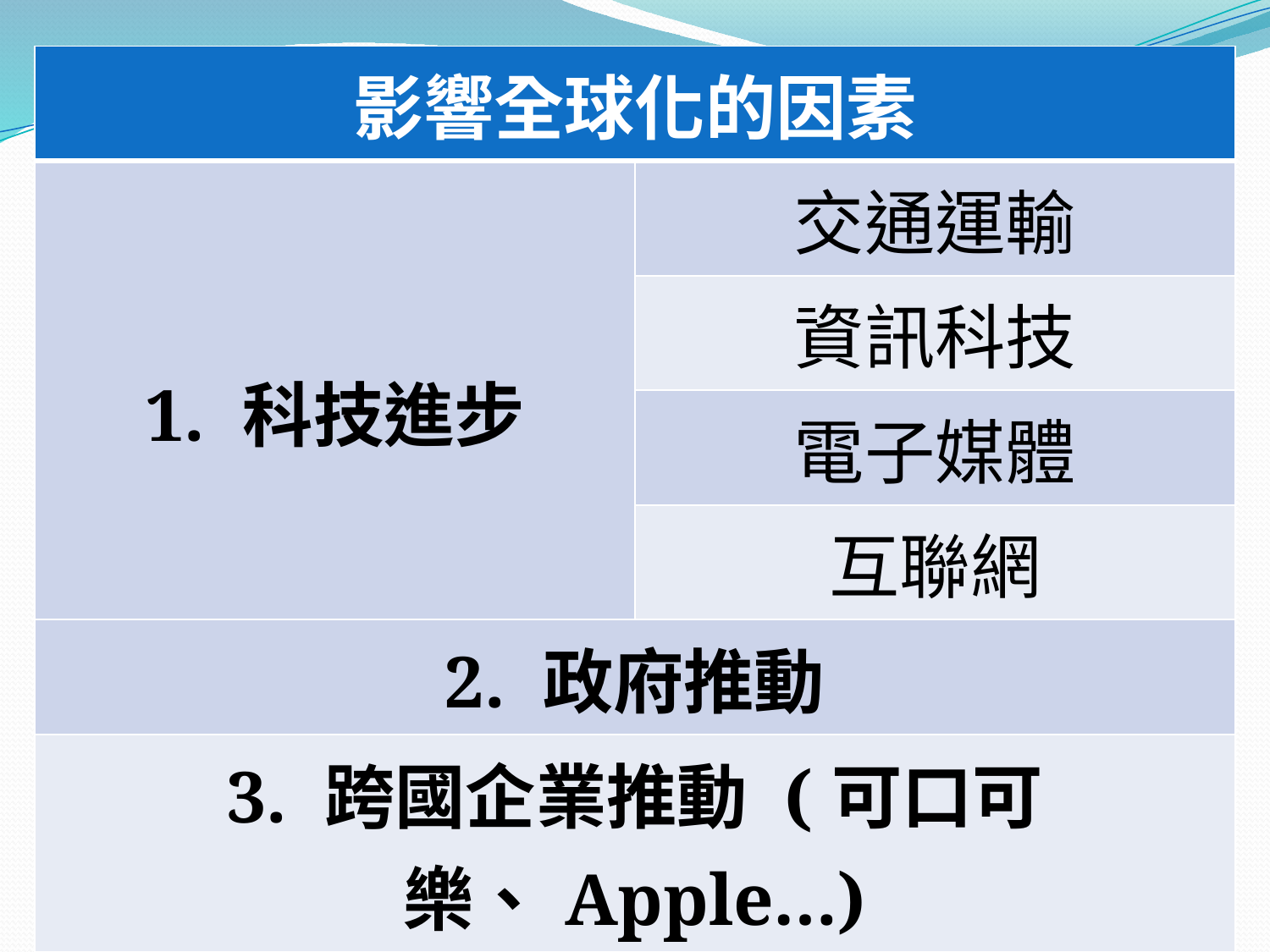

| 影響全球化的因素 |  |
| --- | --- |
| 1. 科技進步 | 交通運輸 |
|  | 資訊科技 |
|  | 電子媒體 |
|  | 互聯網 |
| 2. 政府推動 |  |
| 3. 跨國企業推動 (可口可樂、Apple…) |  |
| 4. 國際組織推動 (聯合國、世衛、 無國界醫生、宣明會…) |  |